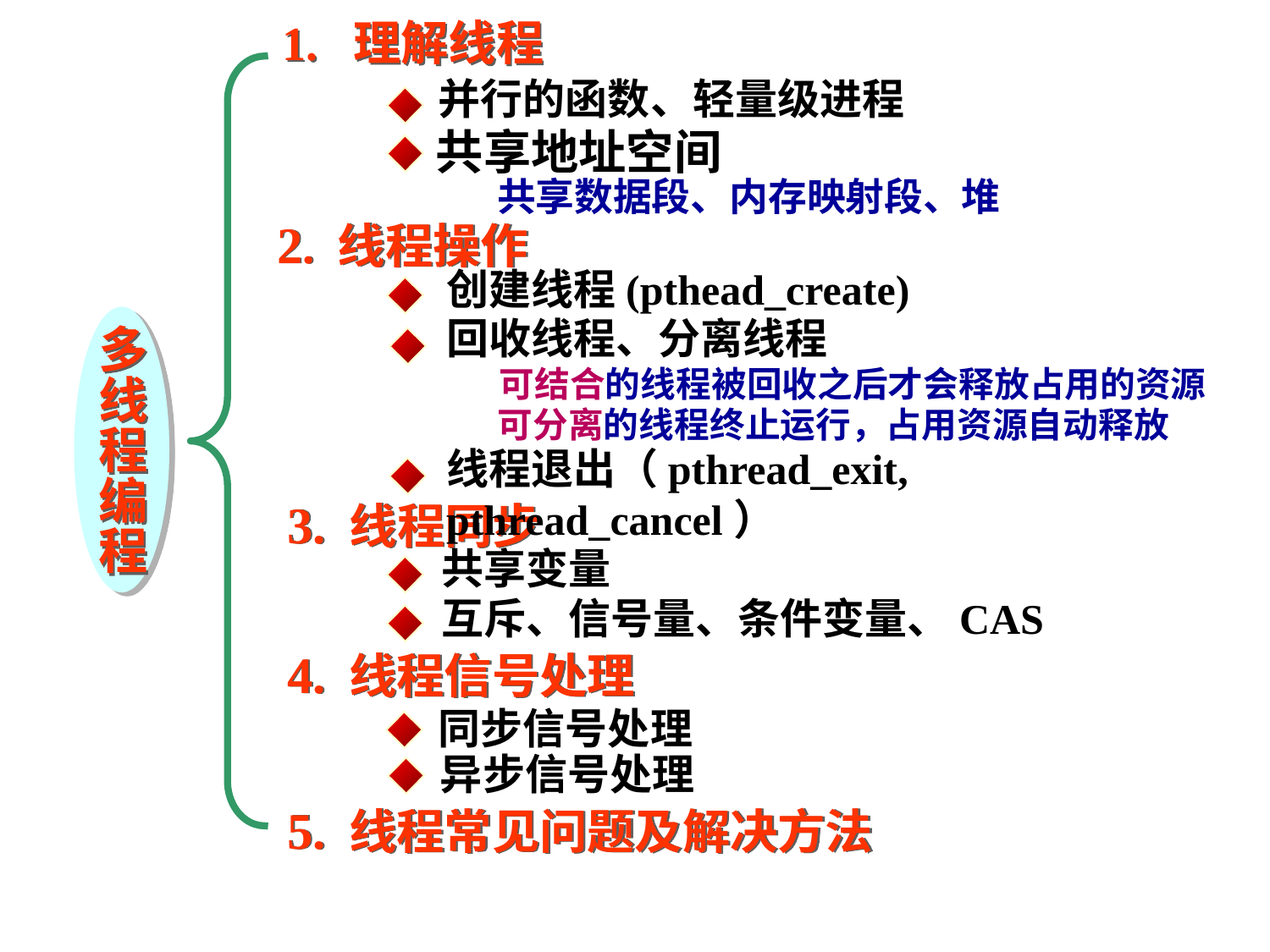

1.  理解线程

并行的函数、轻量级进程

共享地址空间

共享数据段、内存映射段、堆
2. 线程操作
创建线程(pthead_create)

回收线程、分离线程

多
线
程
编
程
可结合的线程被回收之后才会释放占用的资源
可分离的线程终止运行，占用资源自动释放
线程退出（pthread_exit, pthread_cancel）

3. 线程同步
共享变量

互斥、信号量、条件变量、CAS

4. 线程信号处理
同步信号处理

异步信号处理

5. 线程常见问题及解决方法